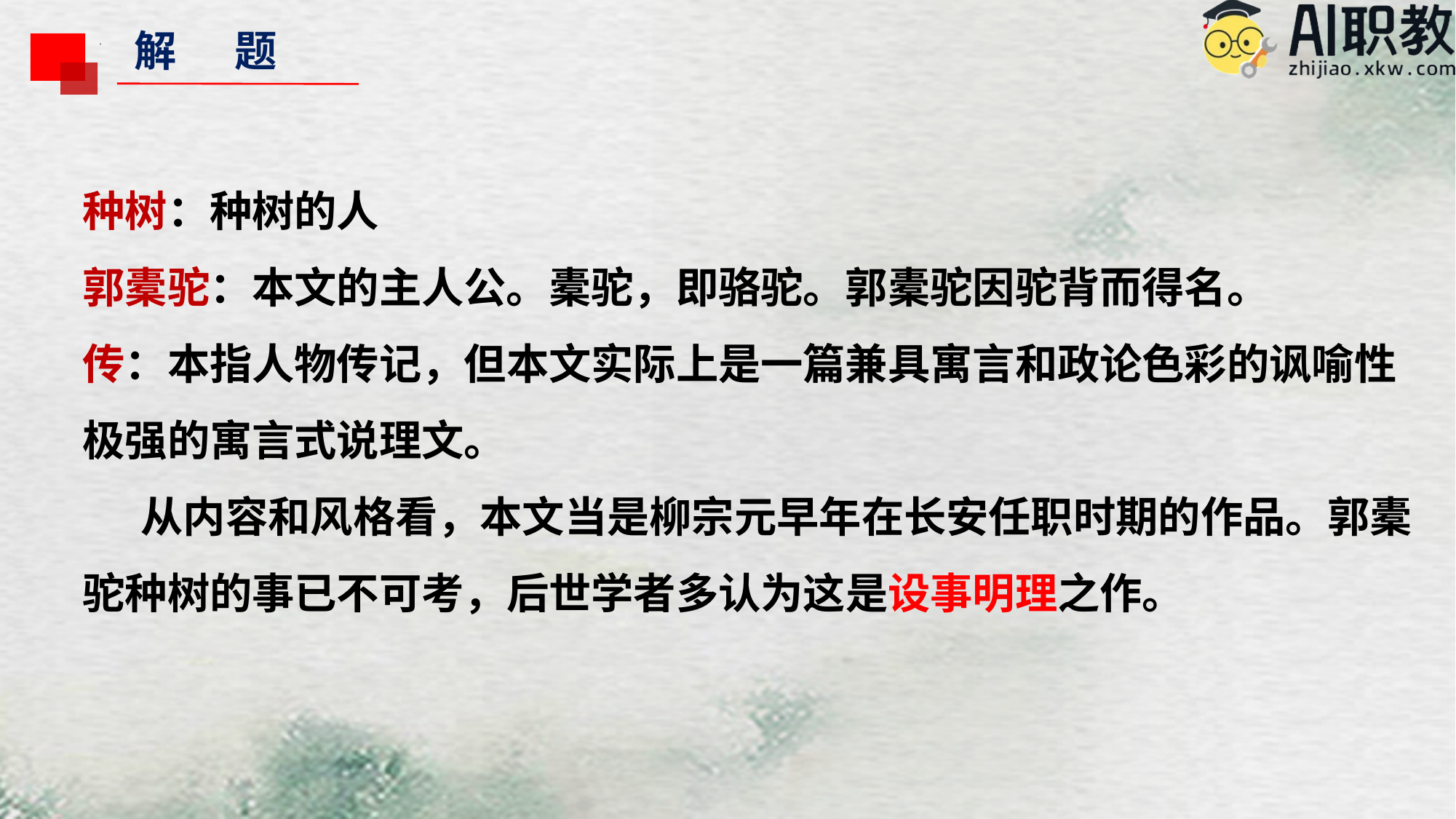

解      题

种树：种树的人
郭橐驼：本文的主人公。橐驼，即骆驼。郭橐驼因驼背而得名。
传：本指人物传记，但本文实际上是一篇兼具寓言和政论色彩的讽喻性极强的寓言式说理文。
     从内容和风格看，本文当是柳宗元早年在长安任职时期的作品。郭橐驼种树的事已不可考，后世学者多认为这是设事明理之作。